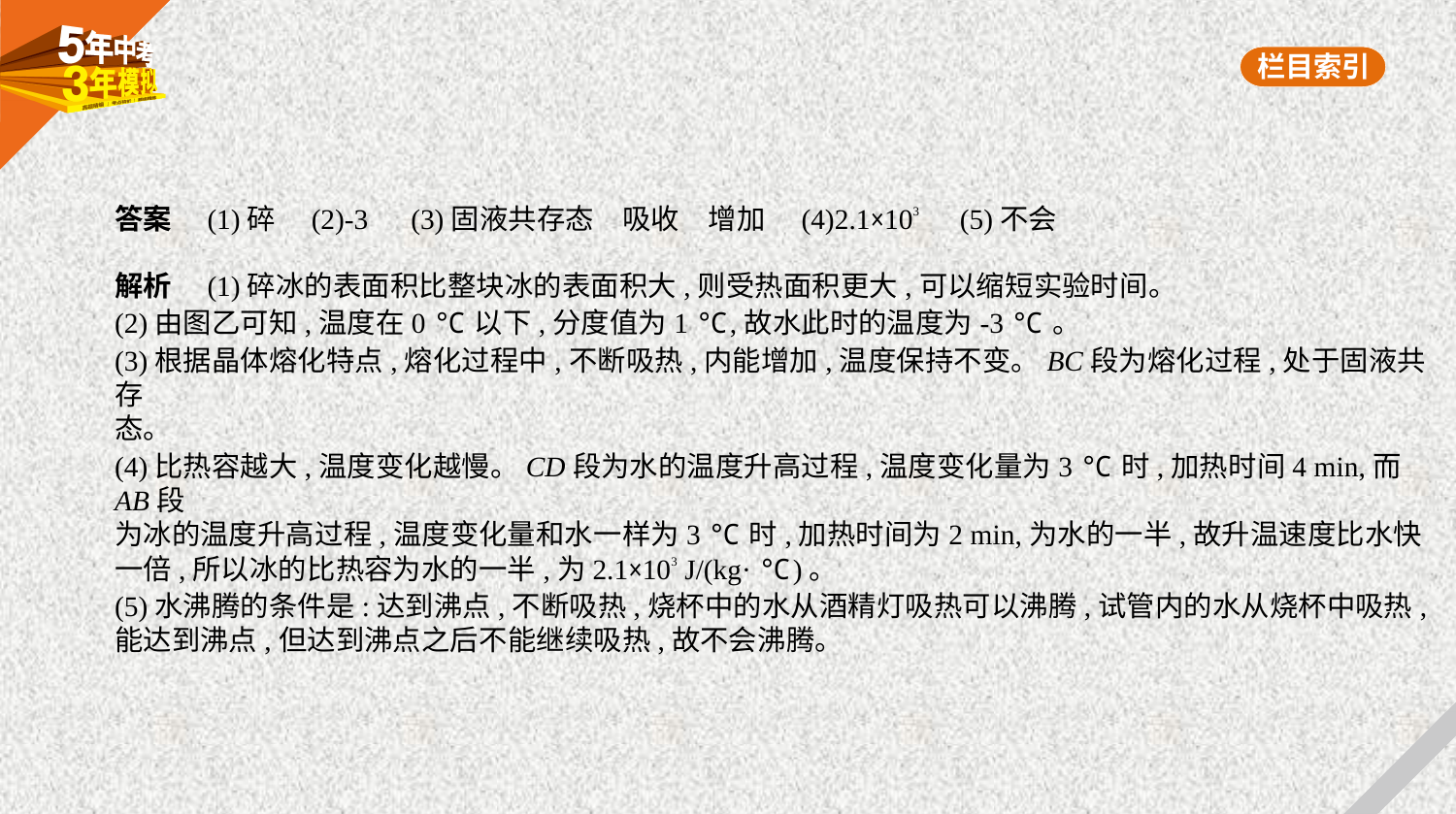

答案　(1)碎　(2)-3　(3)固液共存态　吸收　增加　(4)2.1×103　(5)不会
解析　(1)碎冰的表面积比整块冰的表面积大,则受热面积更大,可以缩短实验时间。
(2)由图乙可知,温度在0 ℃以下,分度值为1 ℃,故水此时的温度为-3 ℃。
(3)根据晶体熔化特点,熔化过程中,不断吸热,内能增加,温度保持不变。BC段为熔化过程,处于固液共存
态。
(4)比热容越大,温度变化越慢。CD段为水的温度升高过程,温度变化量为3 ℃时,加热时间4 min,而AB段
为冰的温度升高过程,温度变化量和水一样为3 ℃时,加热时间为2 min,为水的一半,故升温速度比水快
一倍,所以冰的比热容为水的一半,为2.1×103 J/(kg· ℃)。
(5)水沸腾的条件是:达到沸点,不断吸热,烧杯中的水从酒精灯吸热可以沸腾,试管内的水从烧杯中吸热,
能达到沸点,但达到沸点之后不能继续吸热,故不会沸腾。